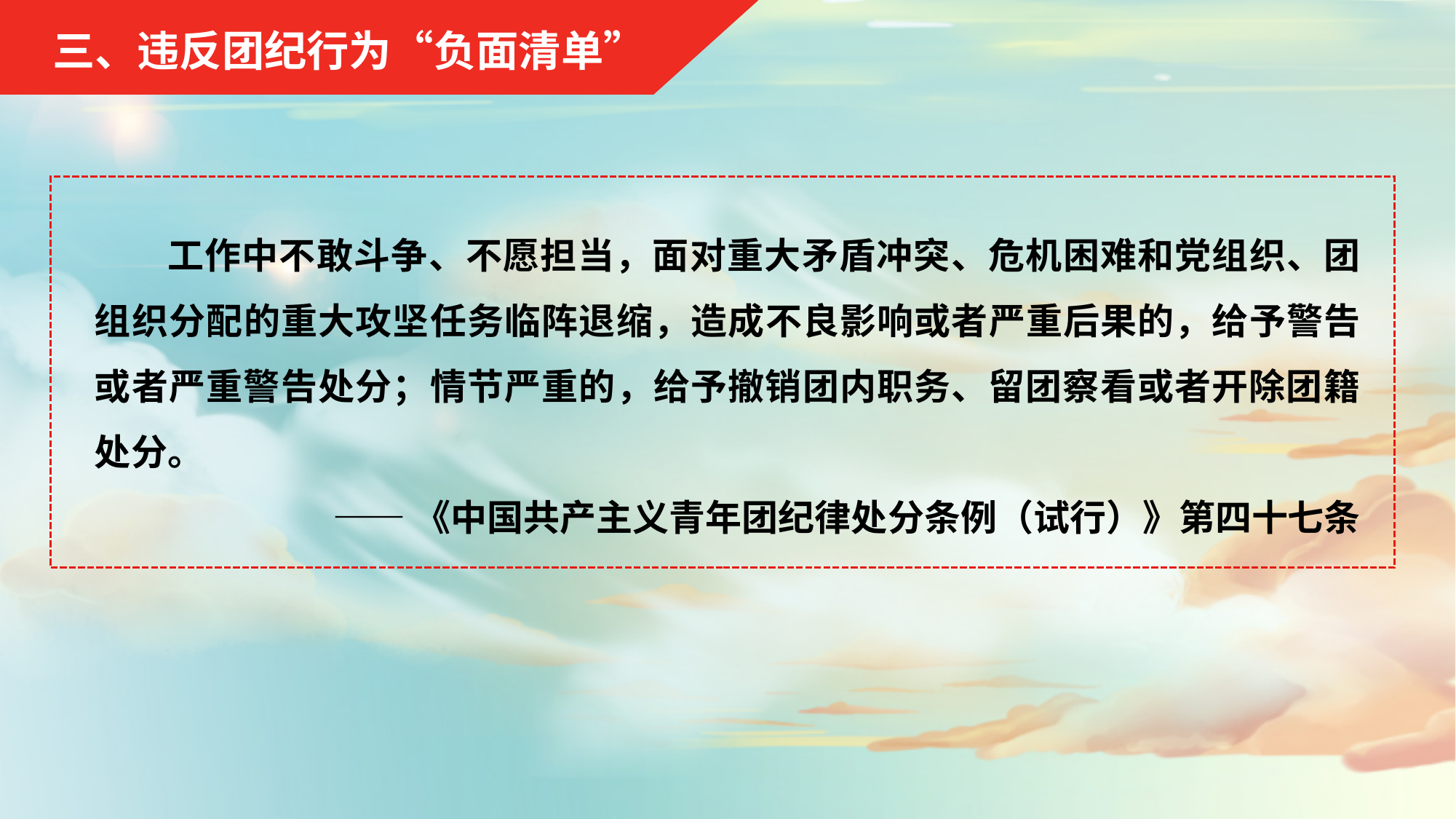

三、违反团纪行为“负面清单”

工作中不敢斗争、不愿担当，面对重大矛盾冲突、危机困难和党组织、团组织分配的重大攻坚任务临阵退缩，造成不良影响或者严重后果的，给予警告或者严重警告处分；情节严重的，给予撤销团内职务、留团察看或者开除团籍处分。
——《中国共产主义青年团纪律处分条例（试行）》第四十七条